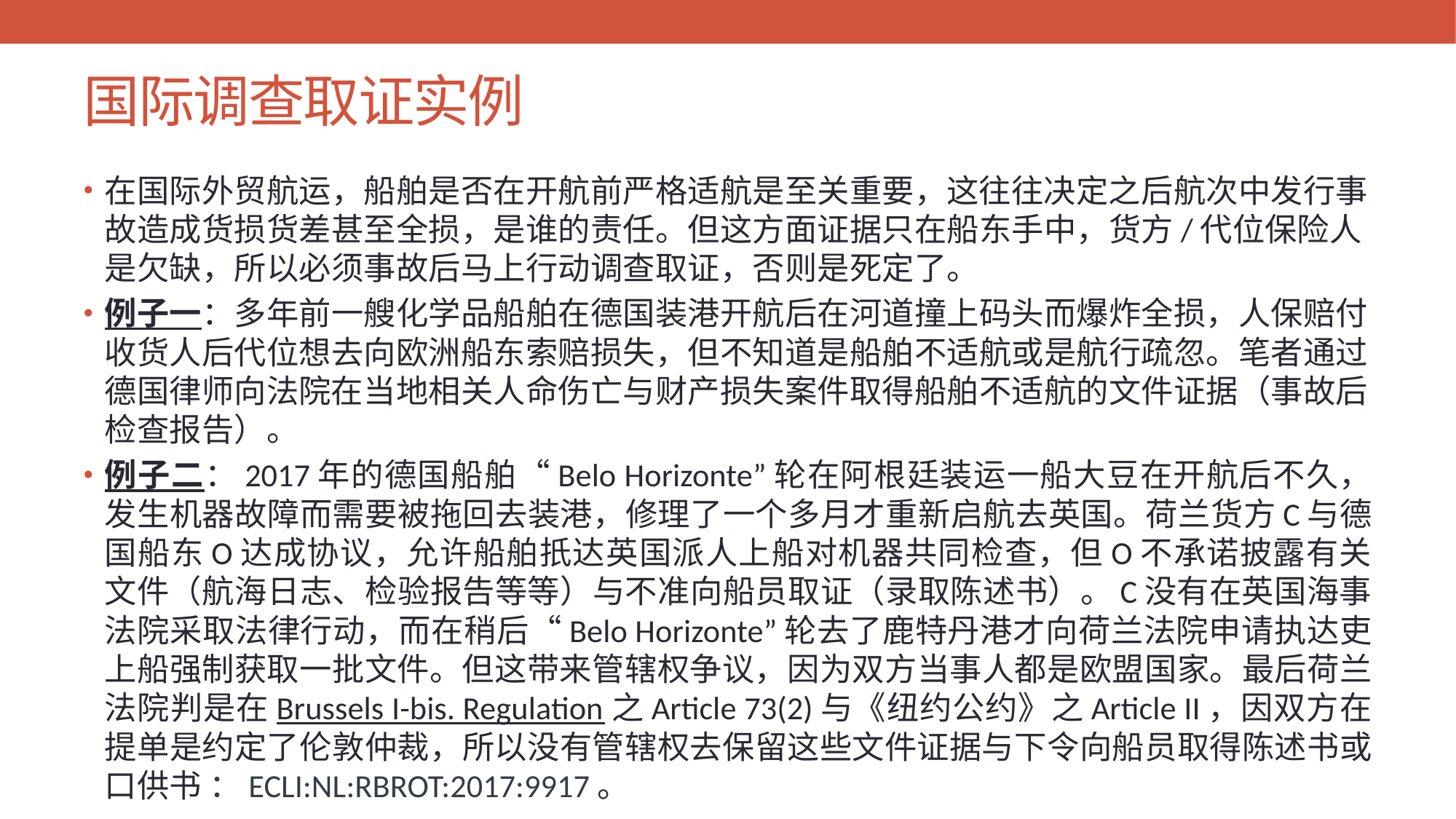

# 国际调查取证实例
在国际外贸航运，船舶是否在开航前严格适航是至关重要，这往往决定之后航次中发行事故造成货损货差甚至全损，是谁的责任。但这方面证据只在船东手中，货方/代位保险人是欠缺，所以必须事故后马上行动调查取证，否则是死定了。
例子一：多年前一艘化学品船舶在德国装港开航后在河道撞上码头而爆炸全损，人保赔付收货人后代位想去向欧洲船东索赔损失，但不知道是船舶不适航或是航行疏忽。笔者通过德国律师向法院在当地相关人命伤亡与财产损失案件取得船舶不适航的文件证据（事故后检查报告）。
例子二：2017年的德国船舶“Belo Horizonte”轮在阿根廷装运一船大豆在开航后不久，发生机器故障而需要被拖回去装港，修理了一个多月才重新启航去英国。荷兰货方C与德国船东O达成协议，允许船舶扺达英国派人上船对机器共同检查，但O不承诺披露有关文件（航海日志、检验报告等等）与不准向船员取证（录取陈述书）。C没有在英国海事法院采取法律行动，而在稍后“Belo Horizonte”轮去了鹿特丹港才向荷兰法院申请执达吏上船强制获取一批文件。但这带来管辖权争议，因为双方当事人都是欧盟国家。最后荷兰法院判是在Brussels I-bis. Regulation之Article 73(2)与《纽约公约》之Article II，因双方在提单是约定了伦敦仲裁，所以没有管辖权去保留这些文件证据与下令向船员取得陈述书或口供书 ：ECLI:NL:RBROT:2017:9917。